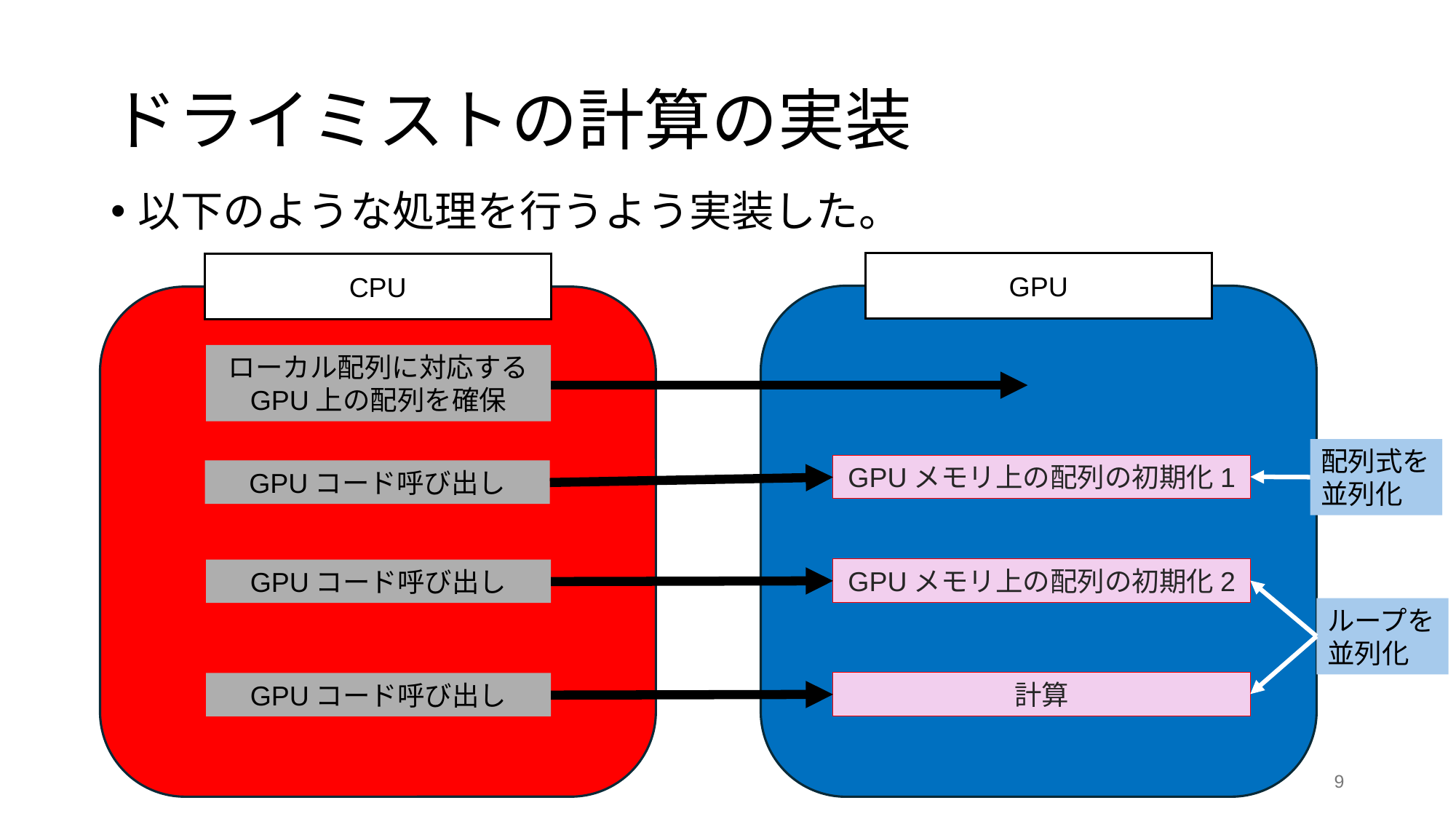

# ドライミストの計算の実装
以下のような処理を行うよう実装した。
GPU

CPU

ローカル配列に対応する
GPU上の配列を確保
GPUメモリ上の配列の初期化1
GPUコード呼び出し
GPUメモリ上の配列の初期化2
GPUコード呼び出し
計算
GPUコード呼び出し
配列式を
並列化
ループを
並列化
9